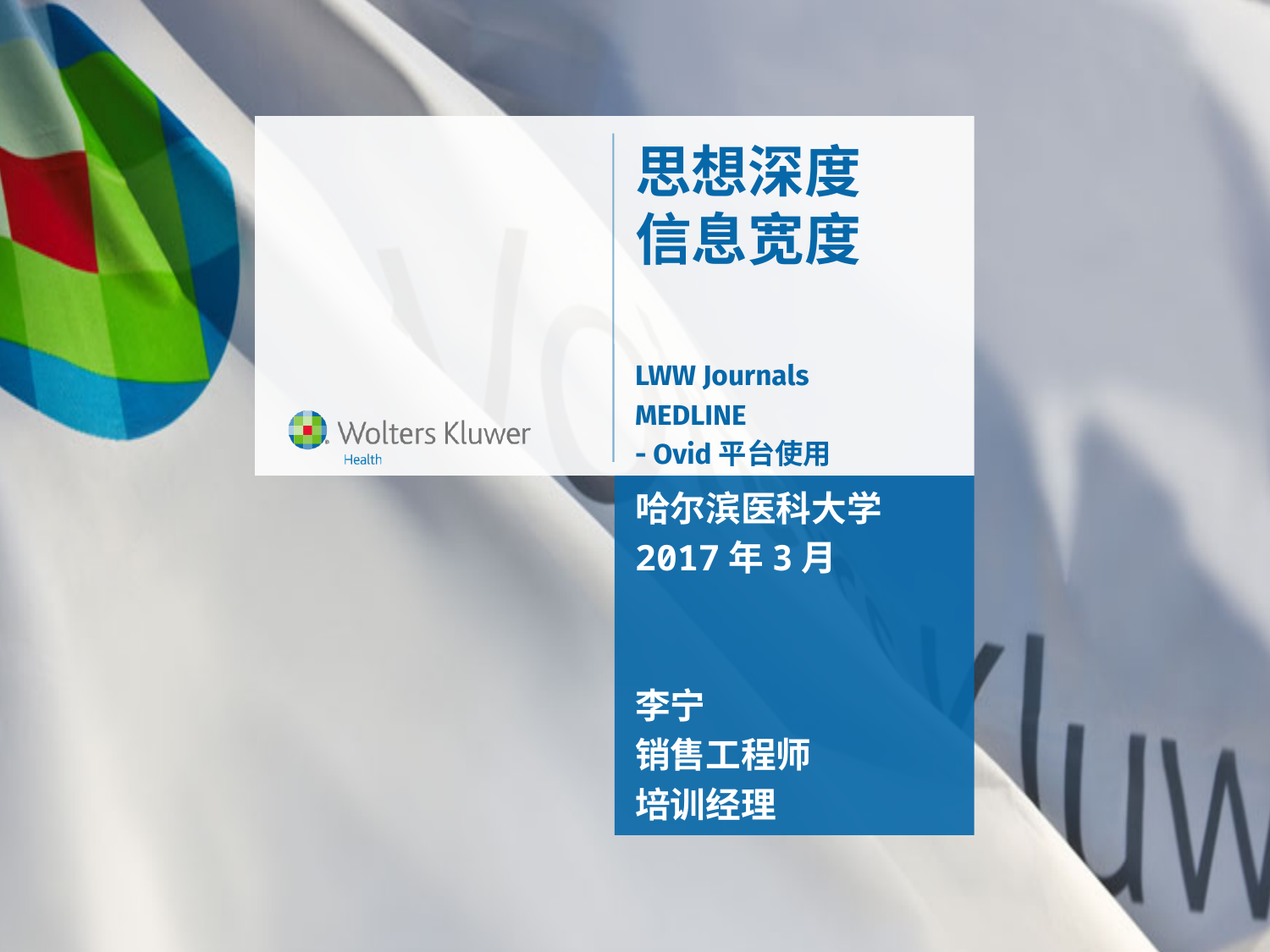

# 思想深度 信息宽度
LWW Journals
MEDLINE
- Ovid平台使用
哈尔滨医科大学
2017年3月

李宁
销售工程师
培训经理